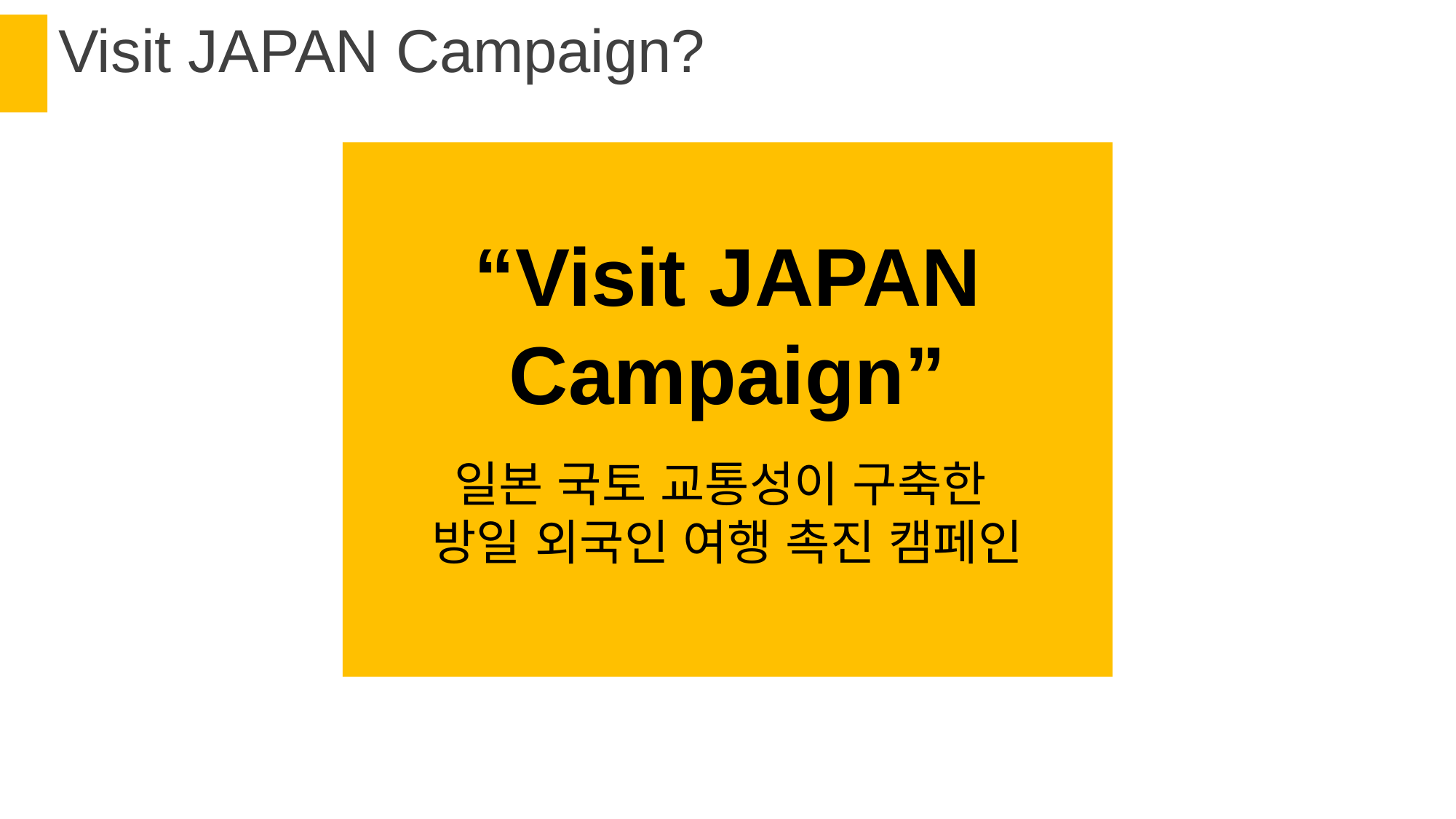

Visit JAPAN Campaign?

“Visit JAPAN Campaign”

일본 국토 교통성이 구축한
방일 외국인 여행 촉진 캠페인